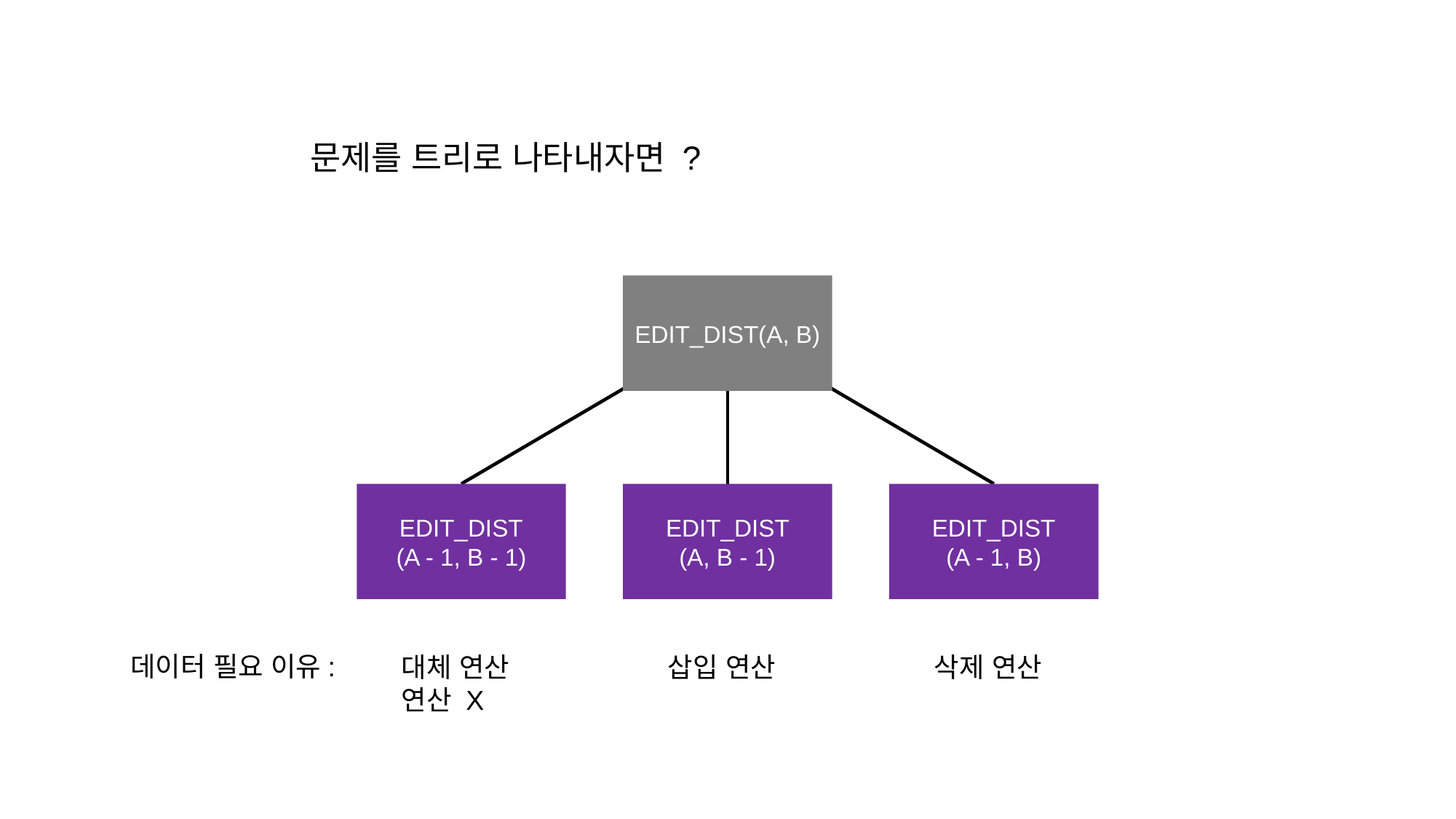

문제를 트리로 나타내자면 ?
EDIT_DIST(A, B)
EDIT_DIST
(A - 1, B - 1)
EDIT_DIST
(A, B - 1)
EDIT_DIST
(A - 1, B)
데이터 필요 이유:
대체 연산
연산 X
삽입 연산
삭제 연산